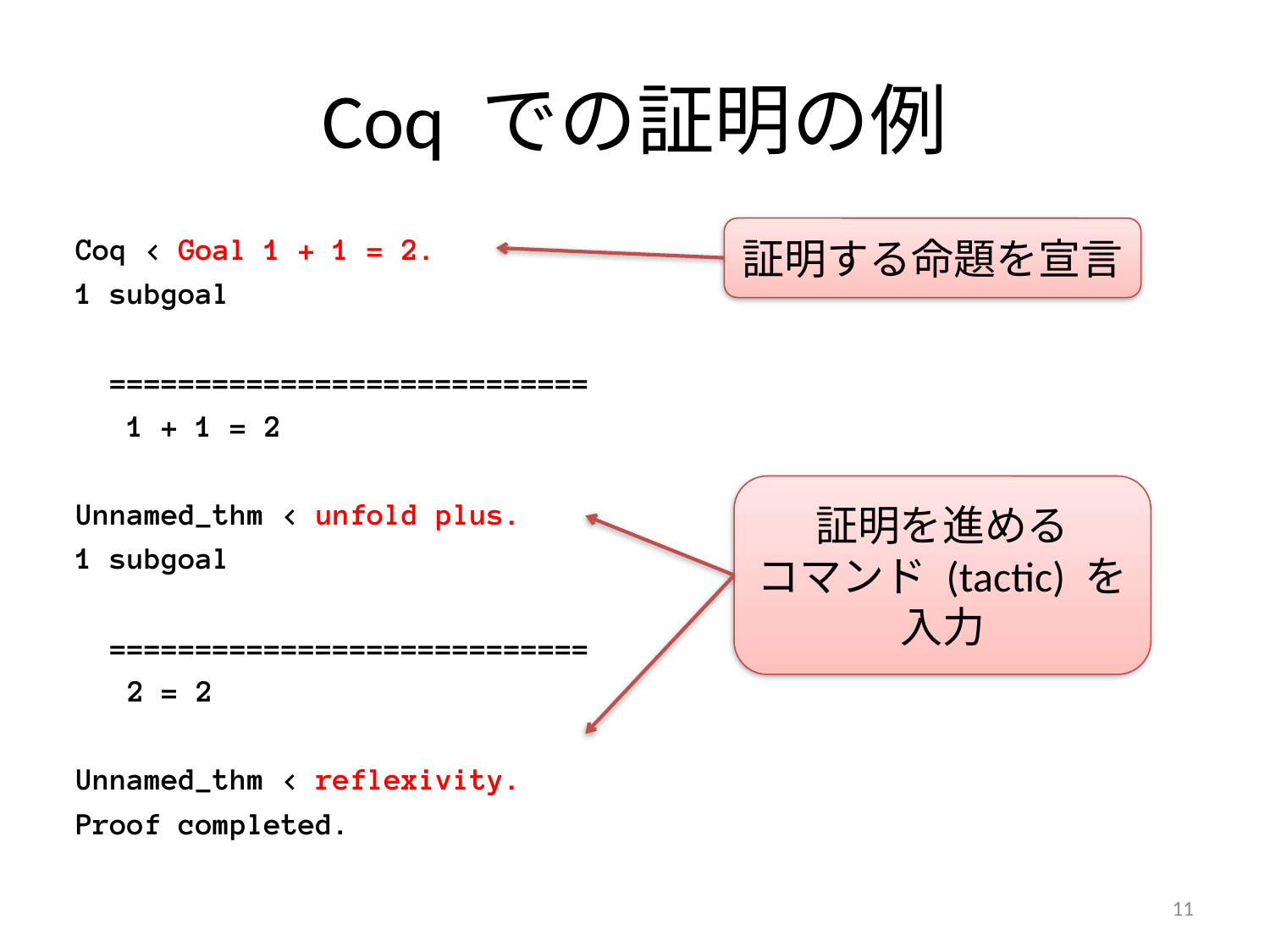

# Coq での証明の例
証明する命題を宣言
Coq < Goal 1 + 1 = 2.
1 subgoal

  ============================
   1 + 1 = 2

Unnamed_thm < unfold plus.
1 subgoal

  ============================
   2 = 2

Unnamed_thm < reflexivity.
Proof completed.
証明を進める
コマンド (tactic) を
入力
11